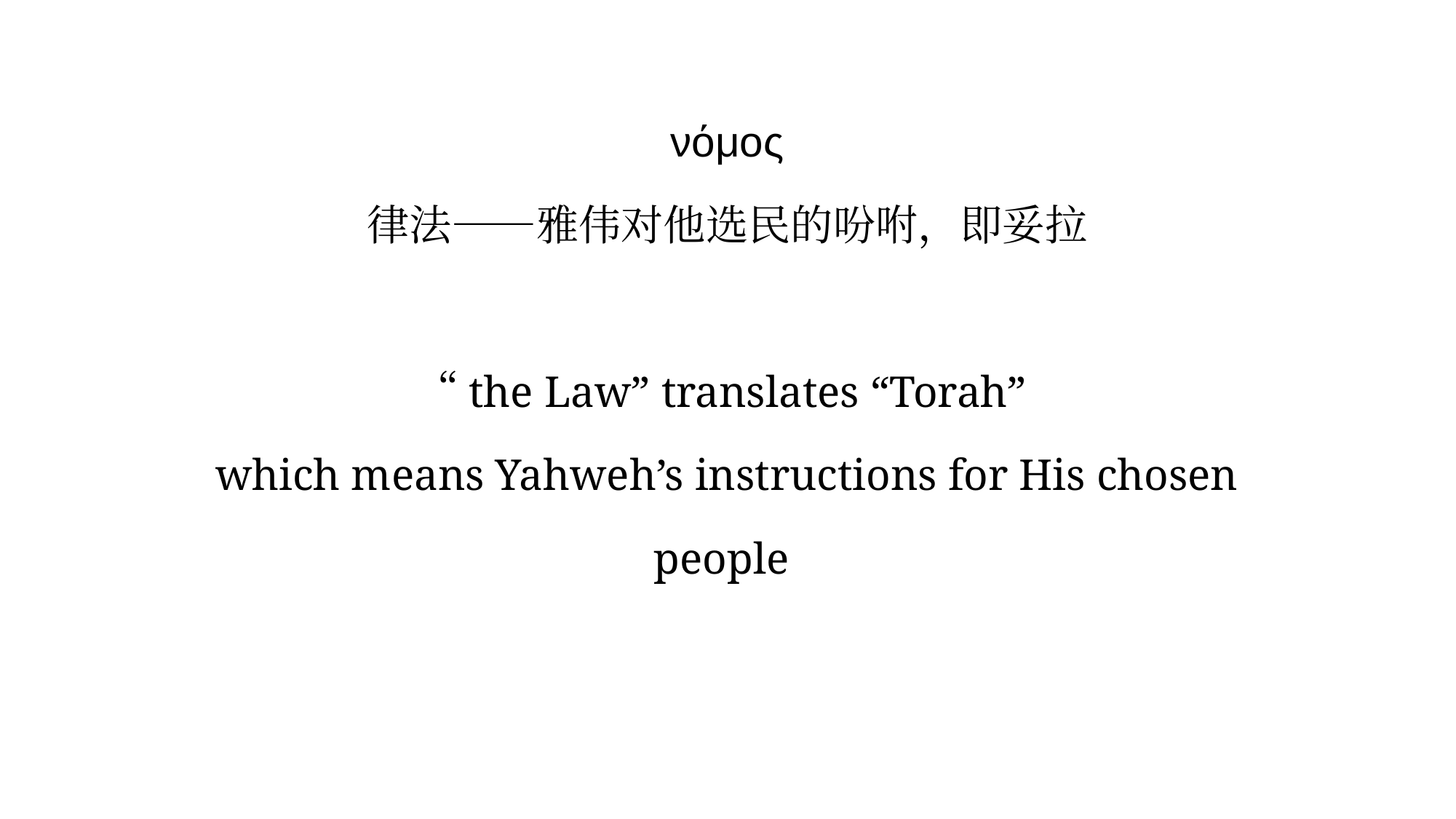

# νόμος 律法——雅伟对他选民的吩咐，即妥拉 “the Law” translates “Torah” which means Yahweh’s instructions for His chosen people